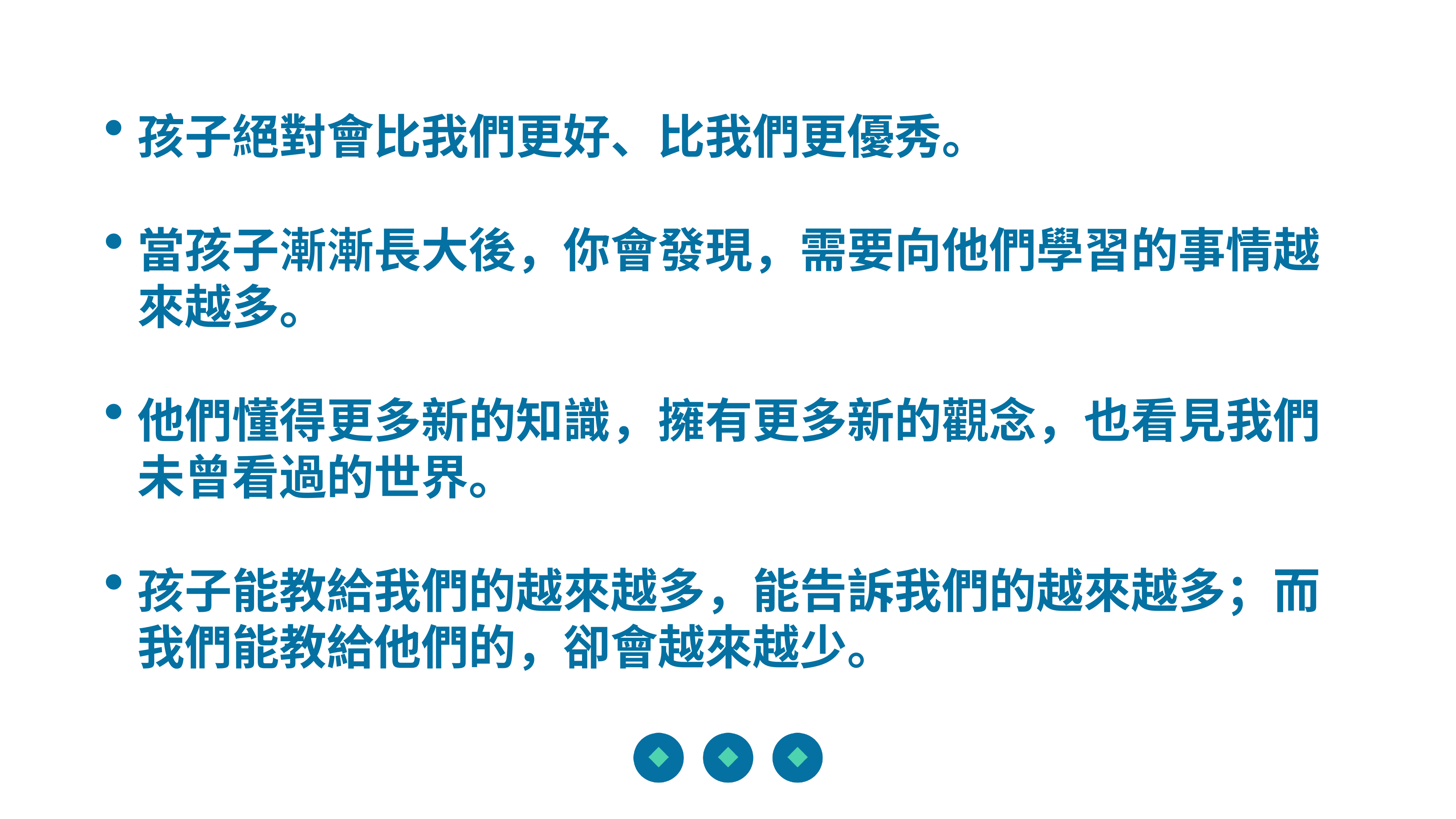

孩子絕對會比我們更好、比我們更優秀。

當孩子漸漸長大後，你會發現，需要向他們學習的事情越來越多。

他們懂得更多新的知識，擁有更多新的觀念，也看見我們未曾看過的世界。

孩子能教給我們的越來越多，能告訴我們的越來越多；而我們能教給他們的，卻會越來越少。